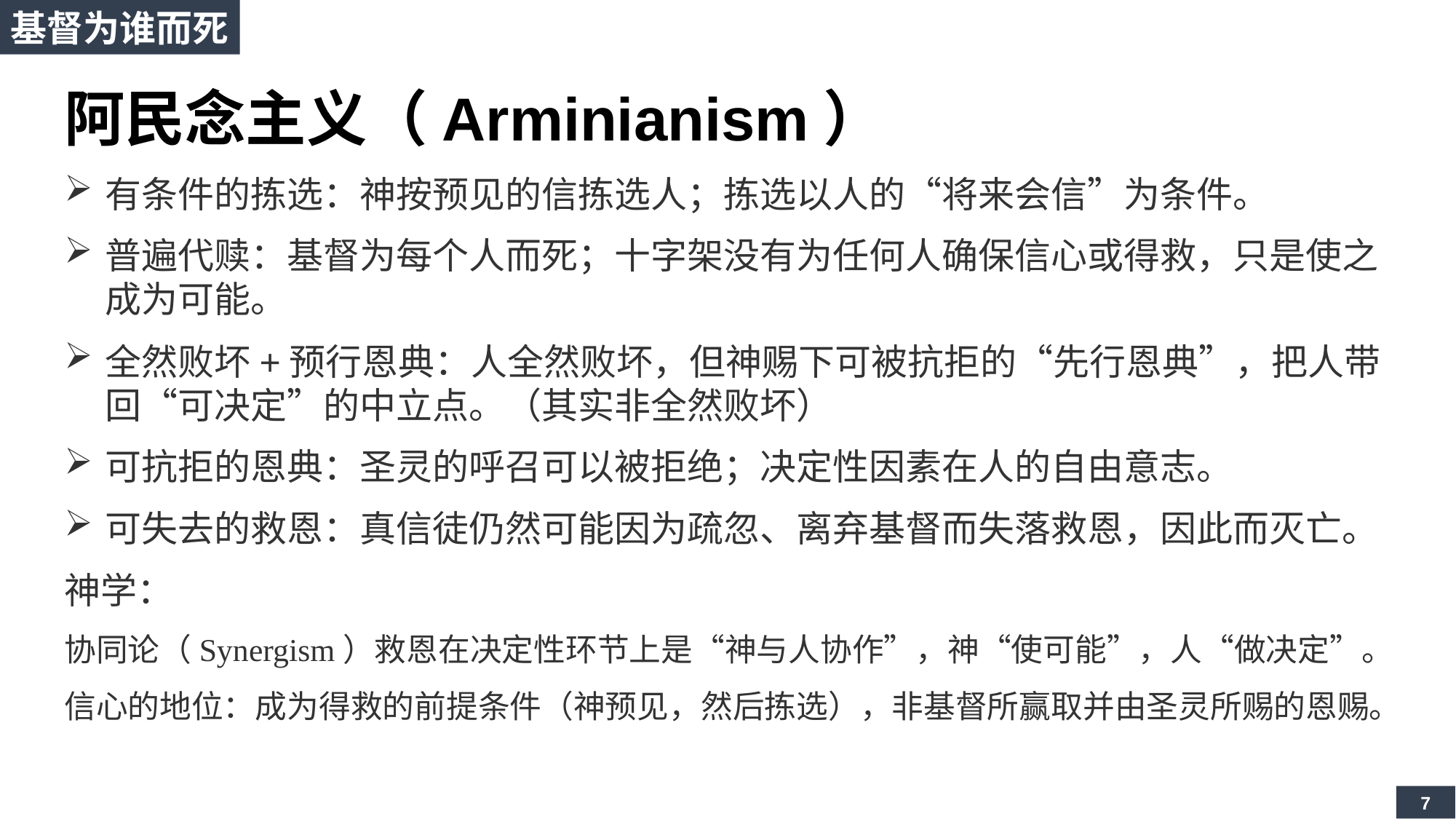

基督为谁而死
阿民念主义（Arminianism）
有条件的拣选：神按预见的信拣选人；拣选以人的“将来会信”为条件。
普遍代赎：基督为每个人而死；十字架没有为任何人确保信心或得救，只是使之成为可能。
全然败坏+预行恩典：人全然败坏，但神赐下可被抗拒的“先行恩典”，把人带回“可决定”的中立点。（其实非全然败坏）
可抗拒的恩典：圣灵的呼召可以被拒绝；决定性因素在人的自由意志。
可失去的救恩：真信徒仍然可能因为疏忽、离弃基督而失落救恩，因此而灭亡。
神学：
协同论（Synergism）救恩在决定性环节上是“神与人协作”，神“使可能”，人“做决定”。
信心的地位：成为得救的前提条件（神预见，然后拣选），非基督所赢取并由圣灵所赐的恩赐。
7